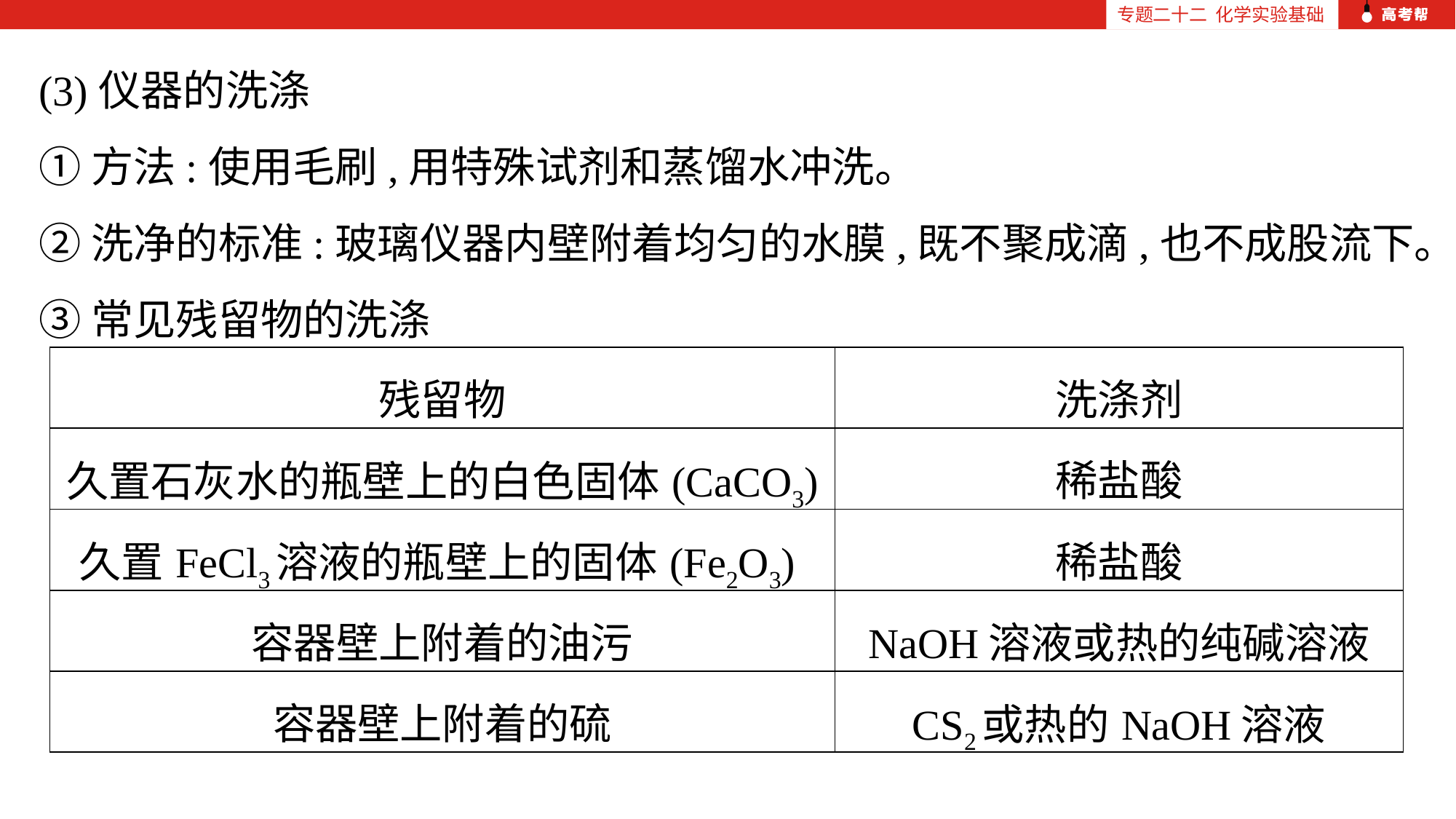

专题二十二  化学实验基础
(3)仪器的洗涤
①方法:使用毛刷,用特殊试剂和蒸馏水冲洗。
②洗净的标准:玻璃仪器内壁附着均匀的水膜,既不聚成滴,也不成股流下。
③常见残留物的洗涤
| 残留物 | 洗涤剂 |
| --- | --- |
| 久置石灰水的瓶壁上的白色固体(CaCO3) | 稀盐酸 |
| 久置FeCl3溶液的瓶壁上的固体(Fe2O3) | 稀盐酸 |
| 容器壁上附着的油污 | NaOH溶液或热的纯碱溶液 |
| 容器壁上附着的硫 | CS2或热的NaOH溶液 |